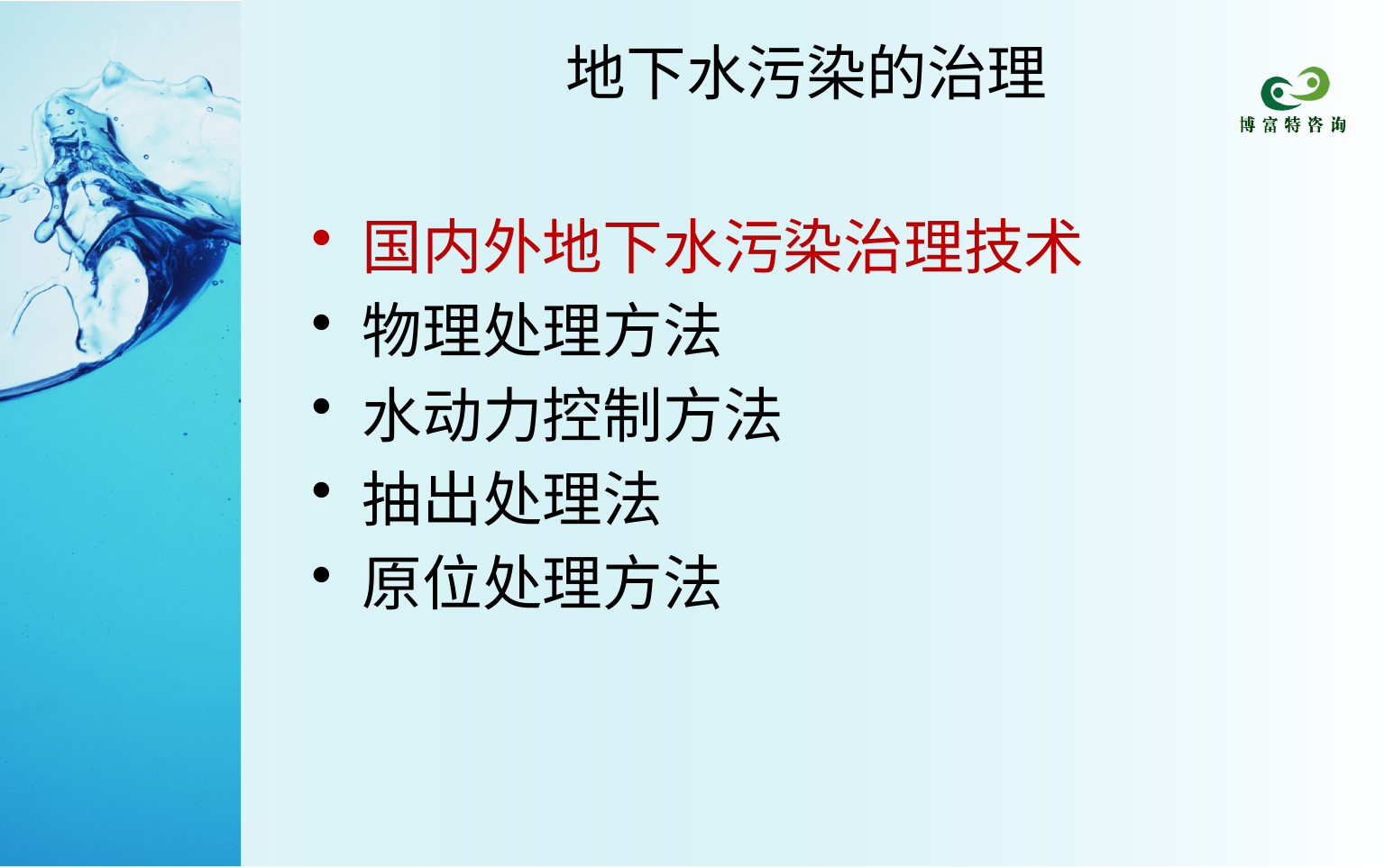

# 地下水污染的治理

国内外地下水污染治理技术
物理处理方法
水动力控制方法
抽出处理法
原位处理方法